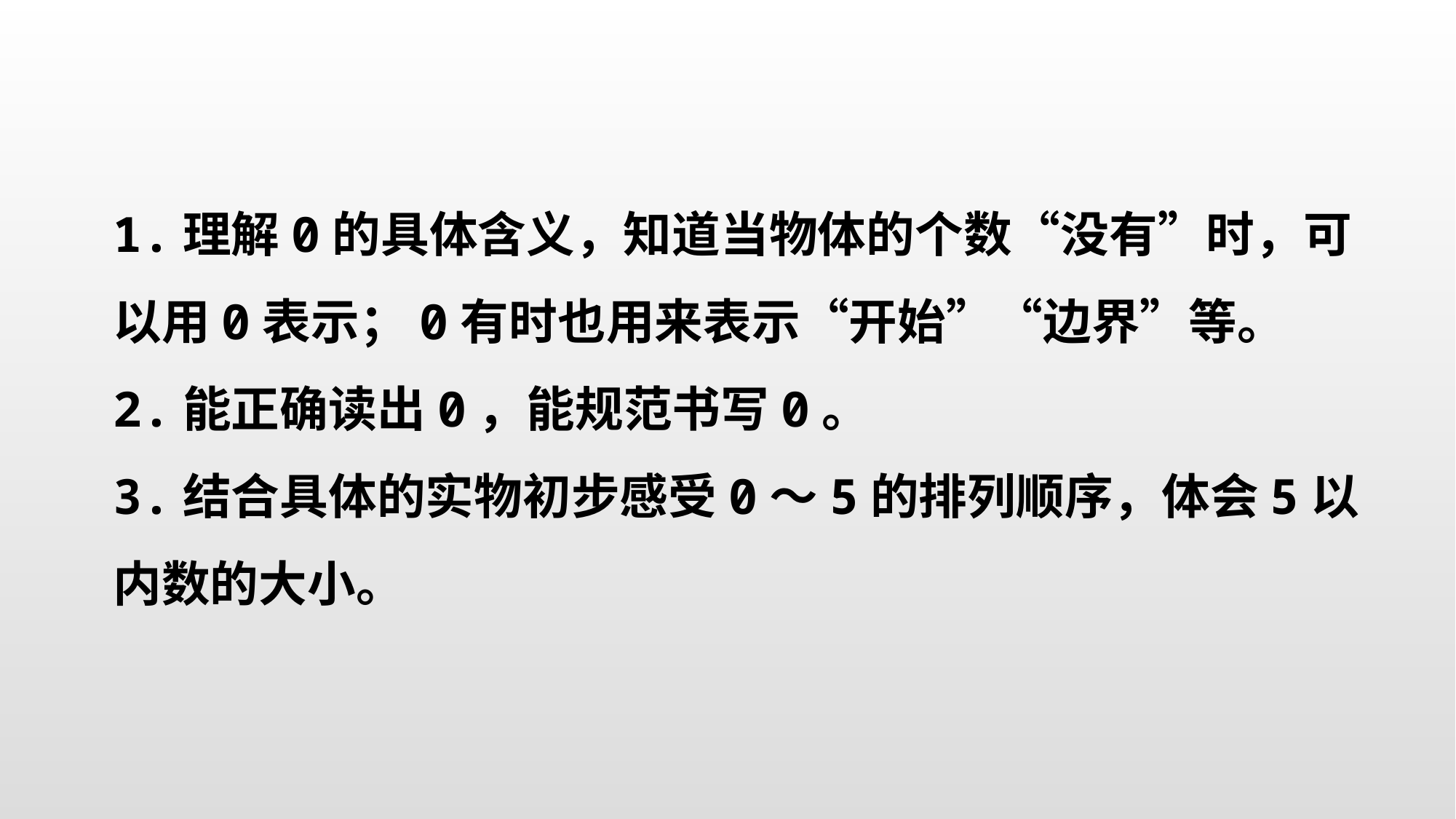

1.理解0的具体含义，知道当物体的个数“没有”时，可以用0表示；0有时也用来表示“开始”“边界”等。
2.能正确读出0，能规范书写0。
3.结合具体的实物初步感受0～5的排列顺序，体会5以内数的大小。